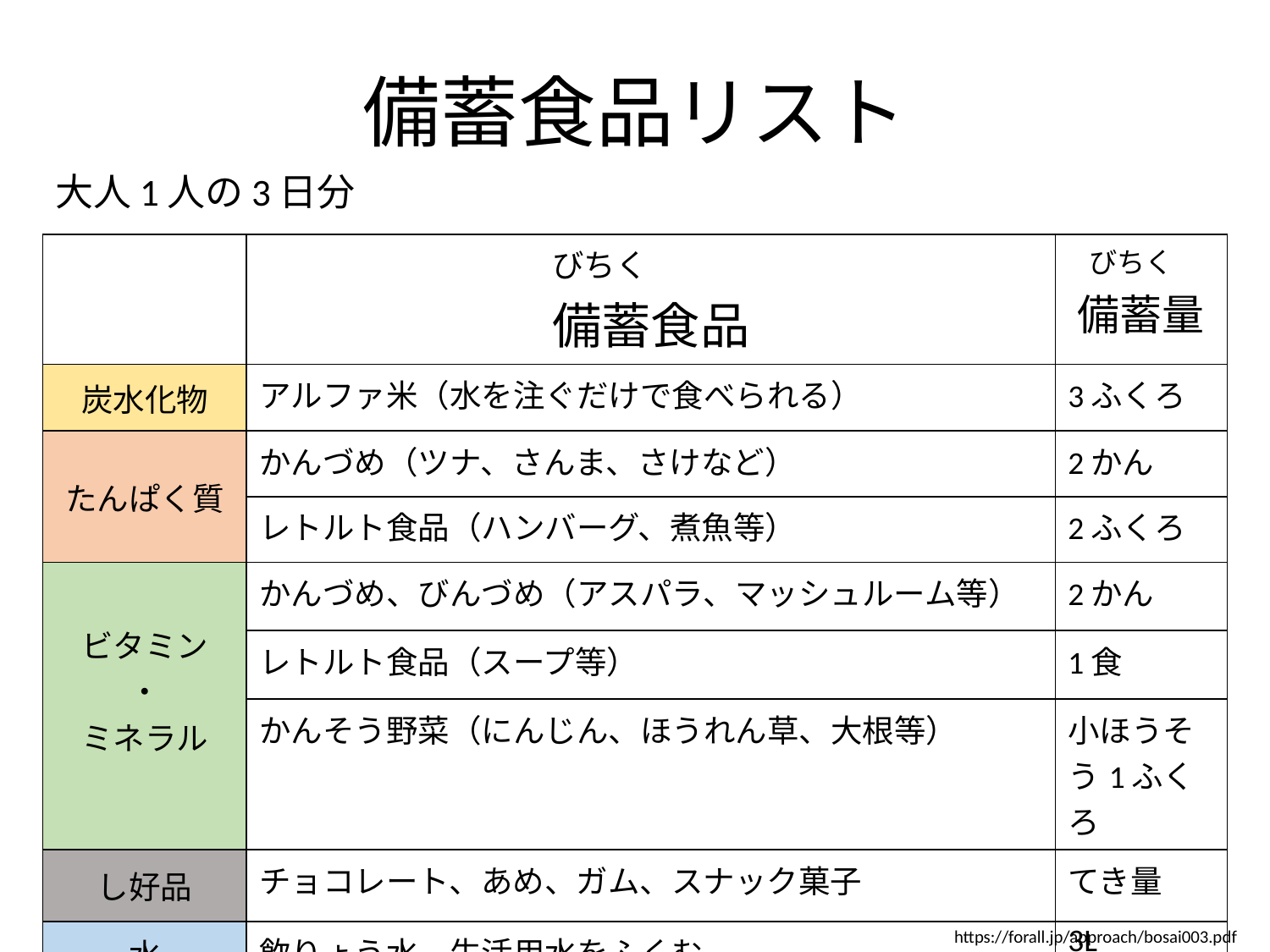

# 備蓄食品リスト
大人1人の3日分
|  | びちく 備蓄食品 | びちく 備蓄量 |
| --- | --- | --- |
| 炭水化物 | アルファ米（水を注ぐだけで食べられる） | 3ふくろ |
| たんぱく質 | かんづめ（ツナ、さんま、さけなど） | 2かん |
|  | レトルト食品（ハンバーグ、煮魚等） | 2ふくろ |
| ビタミン ・ ミネラル | かんづめ、びんづめ（アスパラ、マッシュルーム等） | 2かん |
|  | レトルト食品（スープ等） | 1食 |
|  | かんそう野菜（にんじん、ほうれん草、大根等） | 小ほうそう1ふくろ |
| し好品 | チョコレート、あめ、ガム、スナック菓子 | てき量 |
| 水 | 飲りょう水、生活用水をふくむ | 3L |
https://forall.jp/approach/bosai003.pdf